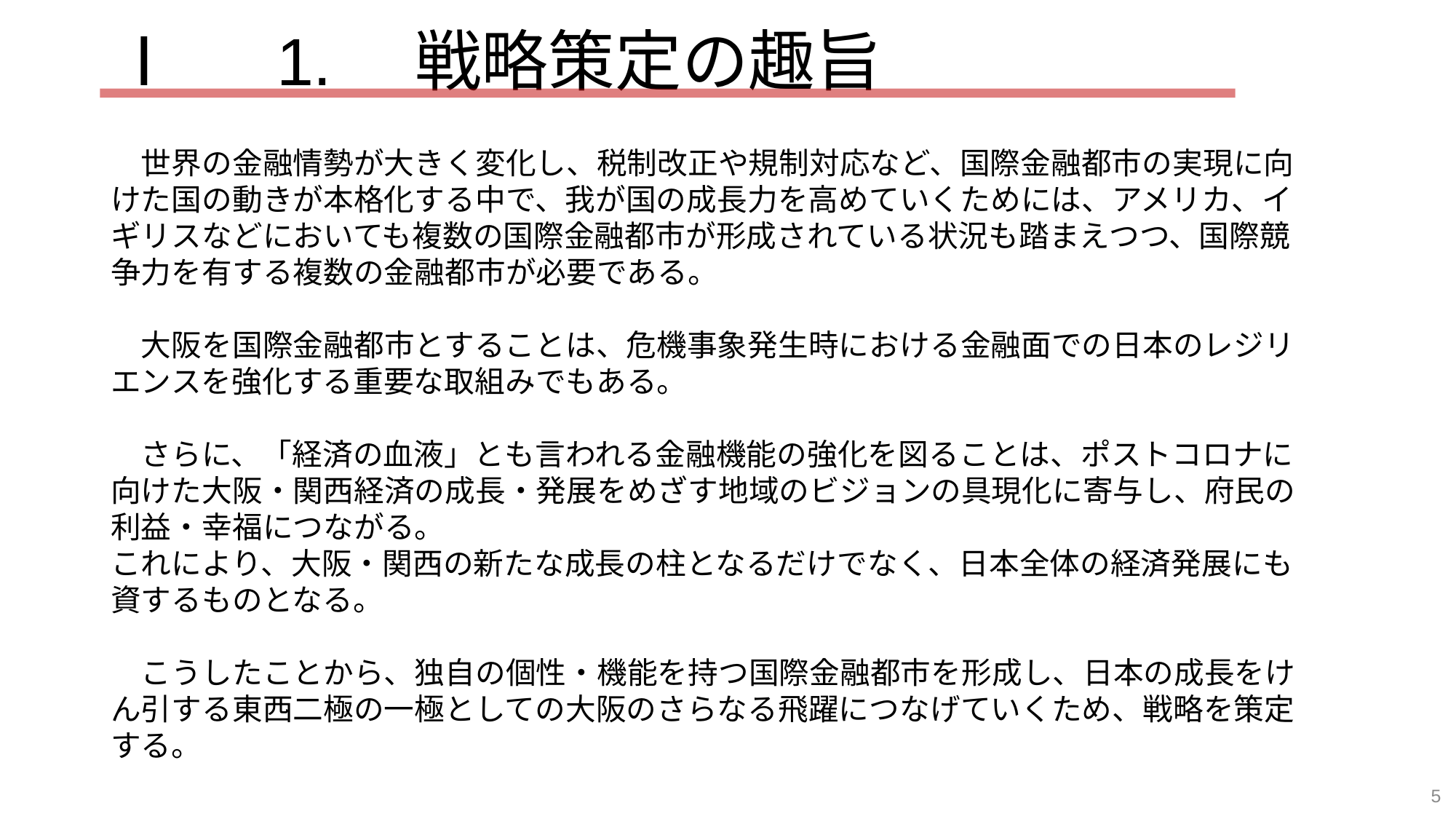

# Ⅰ　1.　戦略策定の趣旨
　世界の金融情勢が大きく変化し、税制改正や規制対応など、国際金融都市の実現に向けた国の動きが本格化する中で、我が国の成長力を高めていくためには、アメリカ、イギリスなどにおいても複数の国際金融都市が形成されている状況も踏まえつつ、国際競争力を有する複数の金融都市が必要である。

　大阪を国際金融都市とすることは、危機事象発生時における金融面での日本のレジリエンスを強化する重要な取組みでもある。

　さらに、「経済の血液」とも言われる金融機能の強化を図ることは、ポストコロナに向けた大阪・関西経済の成長・発展をめざす地域のビジョンの具現化に寄与し、府民の利益・幸福につながる。
これにより、大阪・関西の新たな成長の柱となるだけでなく、日本全体の経済発展にも資するものとなる。

　こうしたことから、独自の個性・機能を持つ国際金融都市を形成し、日本の成長をけん引する東西二極の一極としての大阪のさらなる飛躍につなげていくため、戦略を策定する。
5